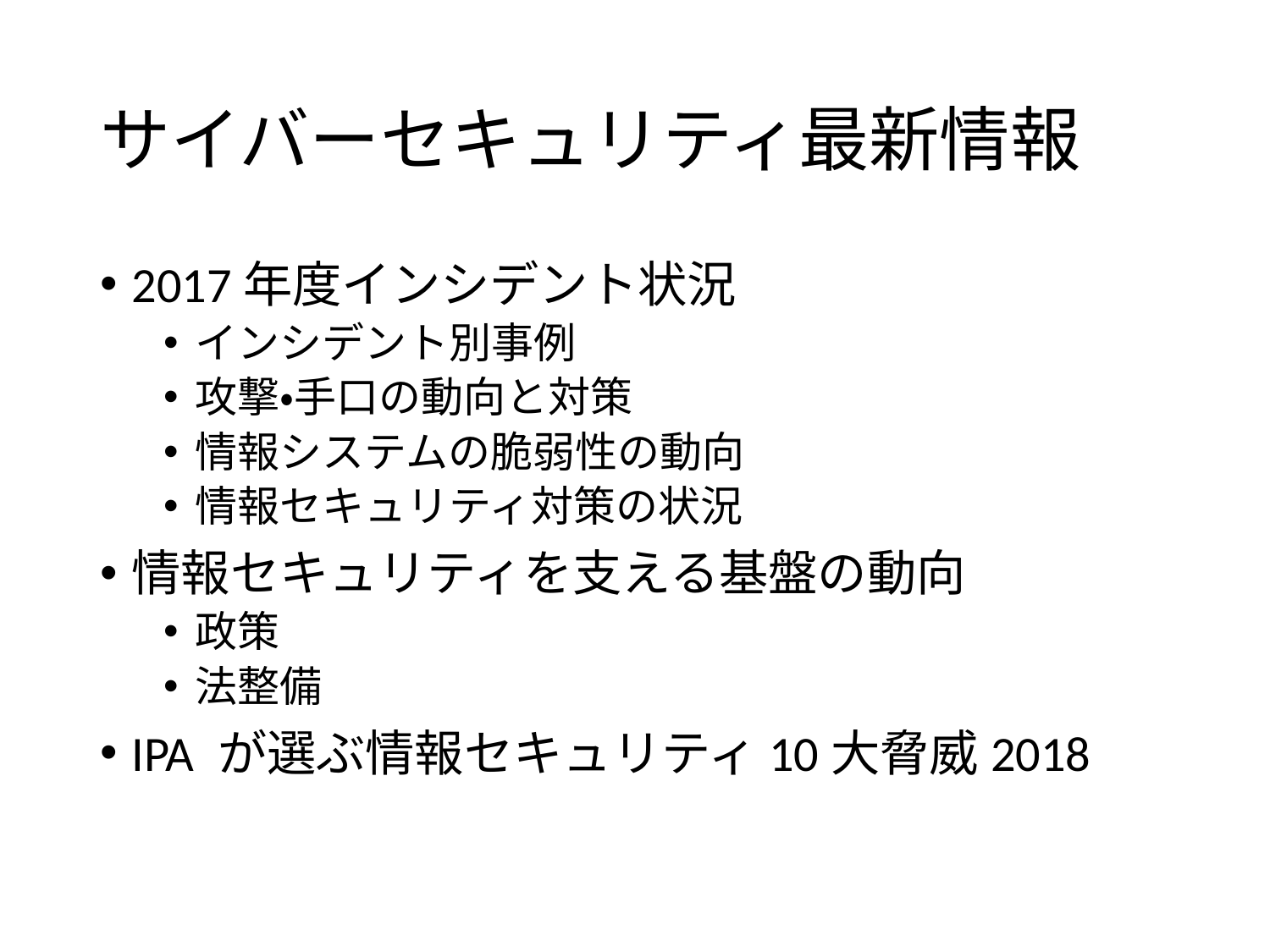

# サイバーセキュリティ最新情報
2017年度インシデント状況
インシデント別事例
攻撃・手口の動向と対策
情報システムの脆弱性の動向
情報セキュリティ対策の状況
情報セキュリティを支える基盤の動向
政策
法整備
IPA が選ぶ情報セキュリティ10大脅威2018